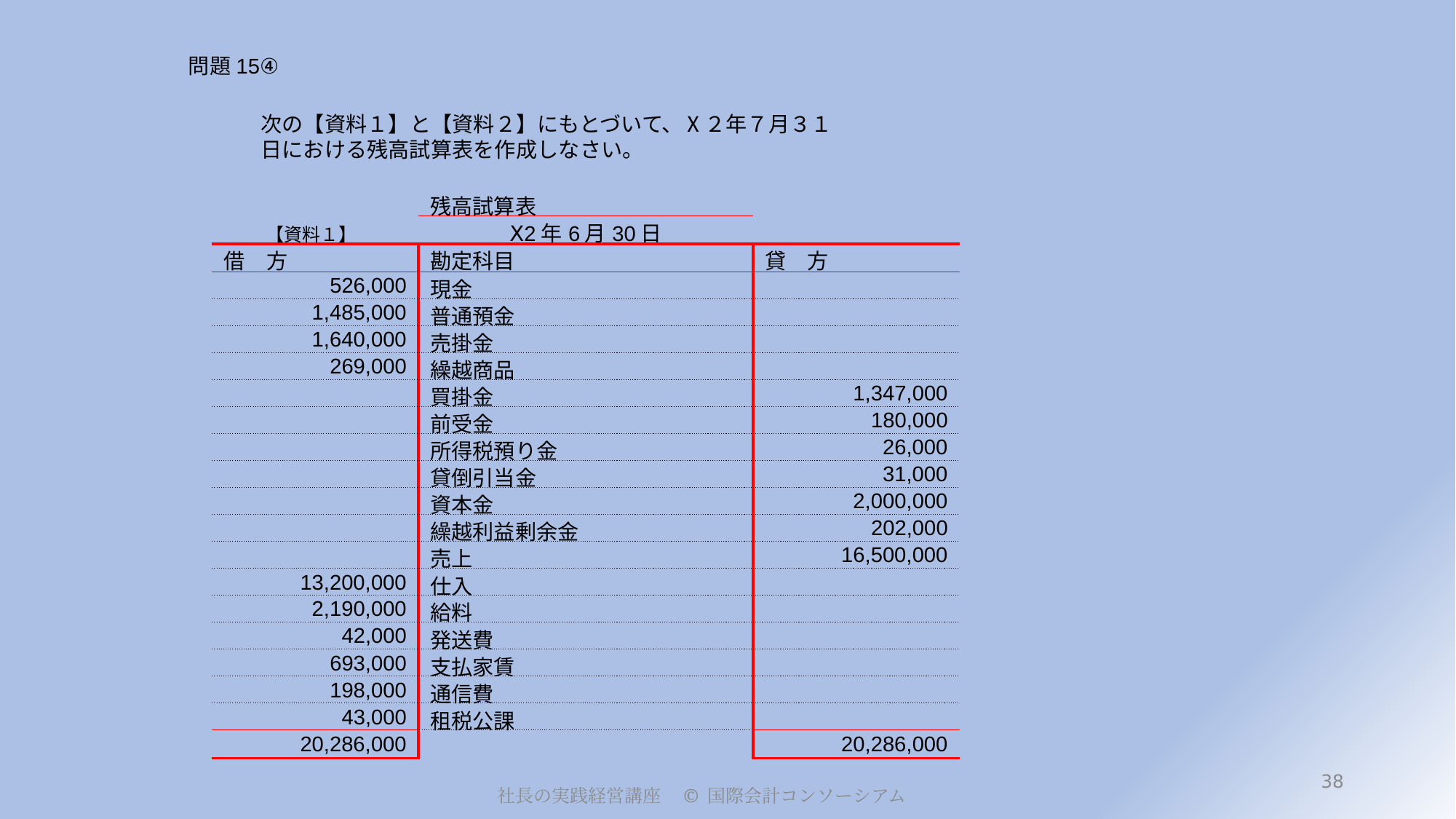

# 問題15④
次の【資料１】と【資料２】にもとづいて、Ⅹ２年７月３１日における残高試算表を作成しなさい。
|  | 残高試算表 |  |
| --- | --- | --- |
| Ⅹ2年6月30日 |  |  |
| 借　方 | 勘定科目 | 貸　方 |
| 526,000 | 現金 |  |
| 1,485,000 | 普通預金 |  |
| 1,640,000 | 売掛金 |  |
| 269,000 | 繰越商品 |  |
|  | 買掛金 | 1,347,000 |
|  | 前受金 | 180,000 |
|  | 所得税預り金 | 26,000 |
|  | 貸倒引当金 | 31,000 |
|  | 資本金 | 2,000,000 |
|  | 繰越利益剰余金 | 202,000 |
|  | 売上 | 16,500,000 |
| 13,200,000 | 仕入 |  |
| 2,190,000 | 給料 |  |
| 42,000 | 発送費 |  |
| 693,000 | 支払家賃 |  |
| 198,000 | 通信費 |  |
| 43,000 | 租税公課 |  |
| 20,286,000 |  | 20,286,000 |
【資料１】
38
社長の実践経営講座　© 国際会計コンソーシアム